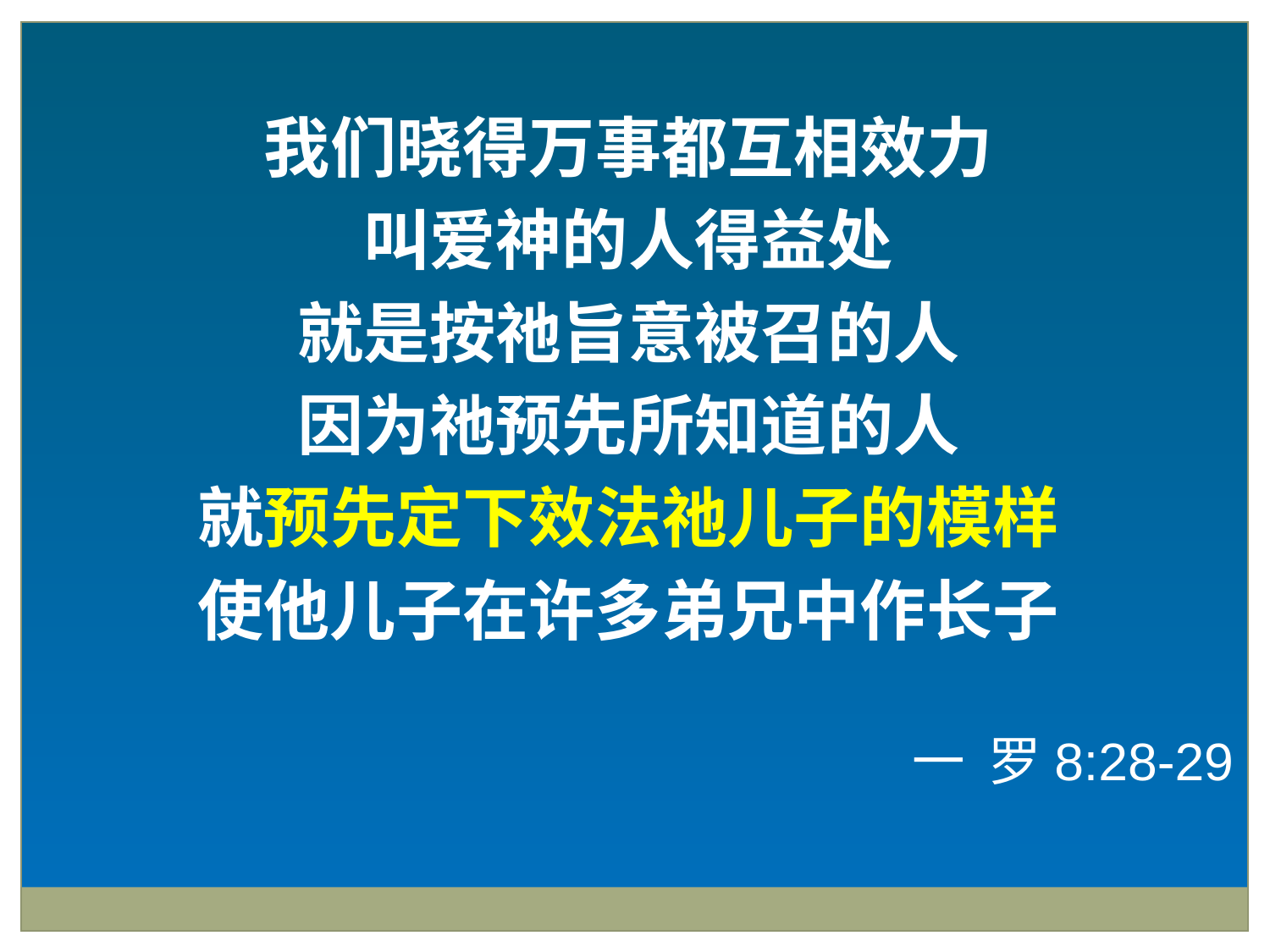

我们晓得万事都互相效力
叫爱神的人得益处
就是按祂旨意被召的人
因为祂预先所知道的人
就预先定下效法祂儿子的模样
使他儿子在许多弟兄中作长子
一  罗8:28-29